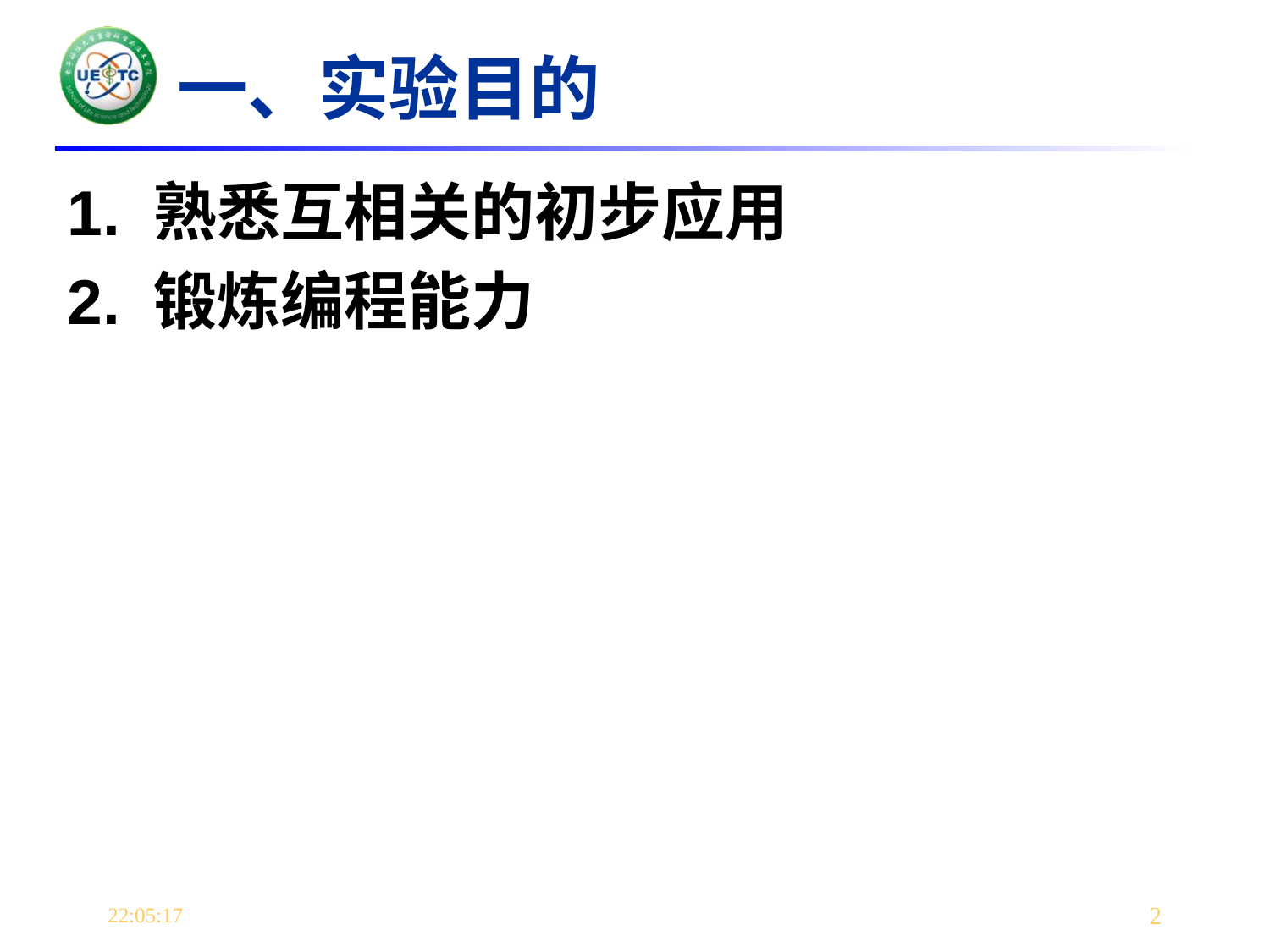

# 一、实验目的
1. 熟悉互相关的初步应用
2. 锻炼编程能力
22:05:17
2